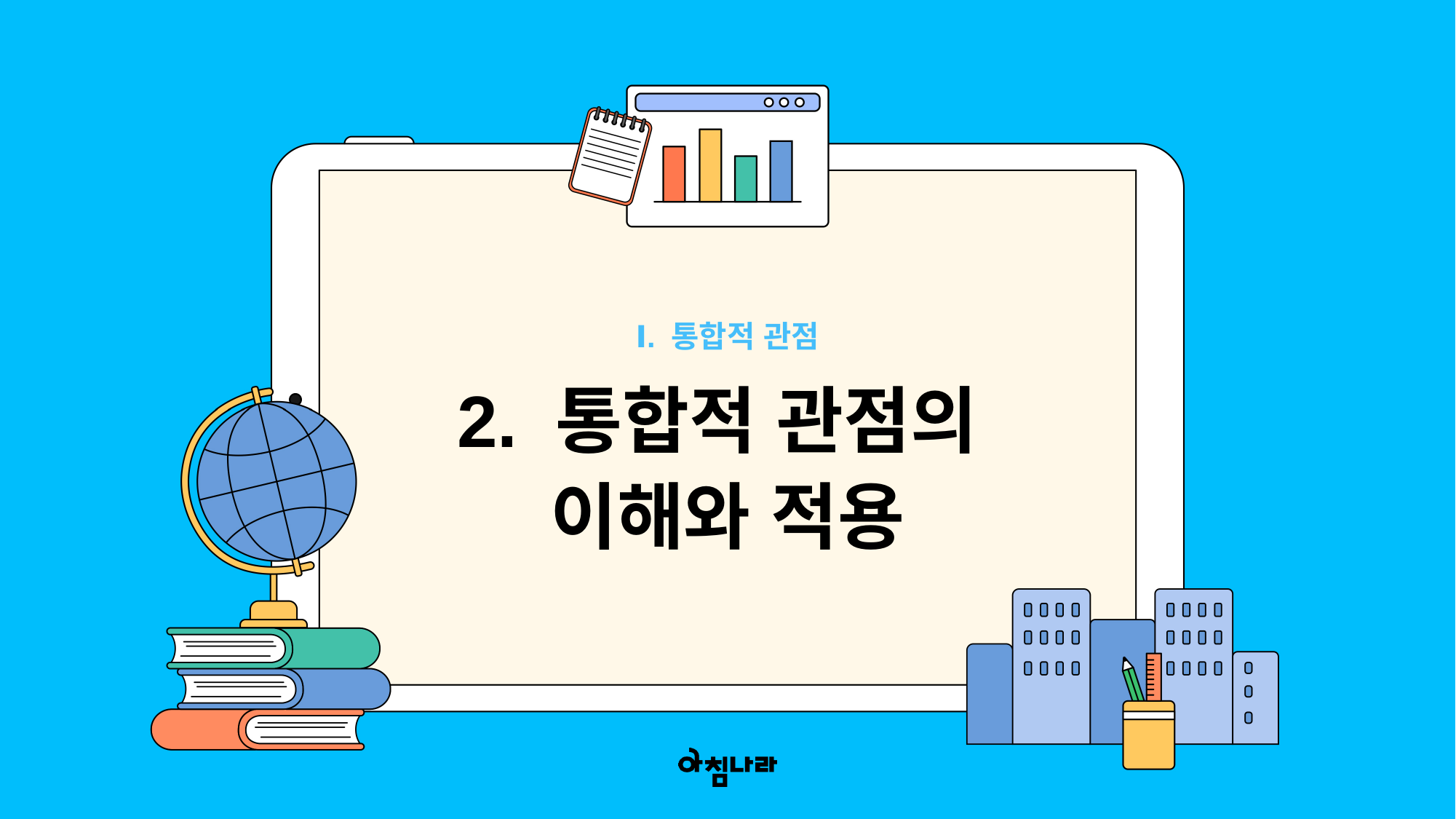

Ⅰ. 통합적 관점
2. 통합적 관점의
이해와 적용